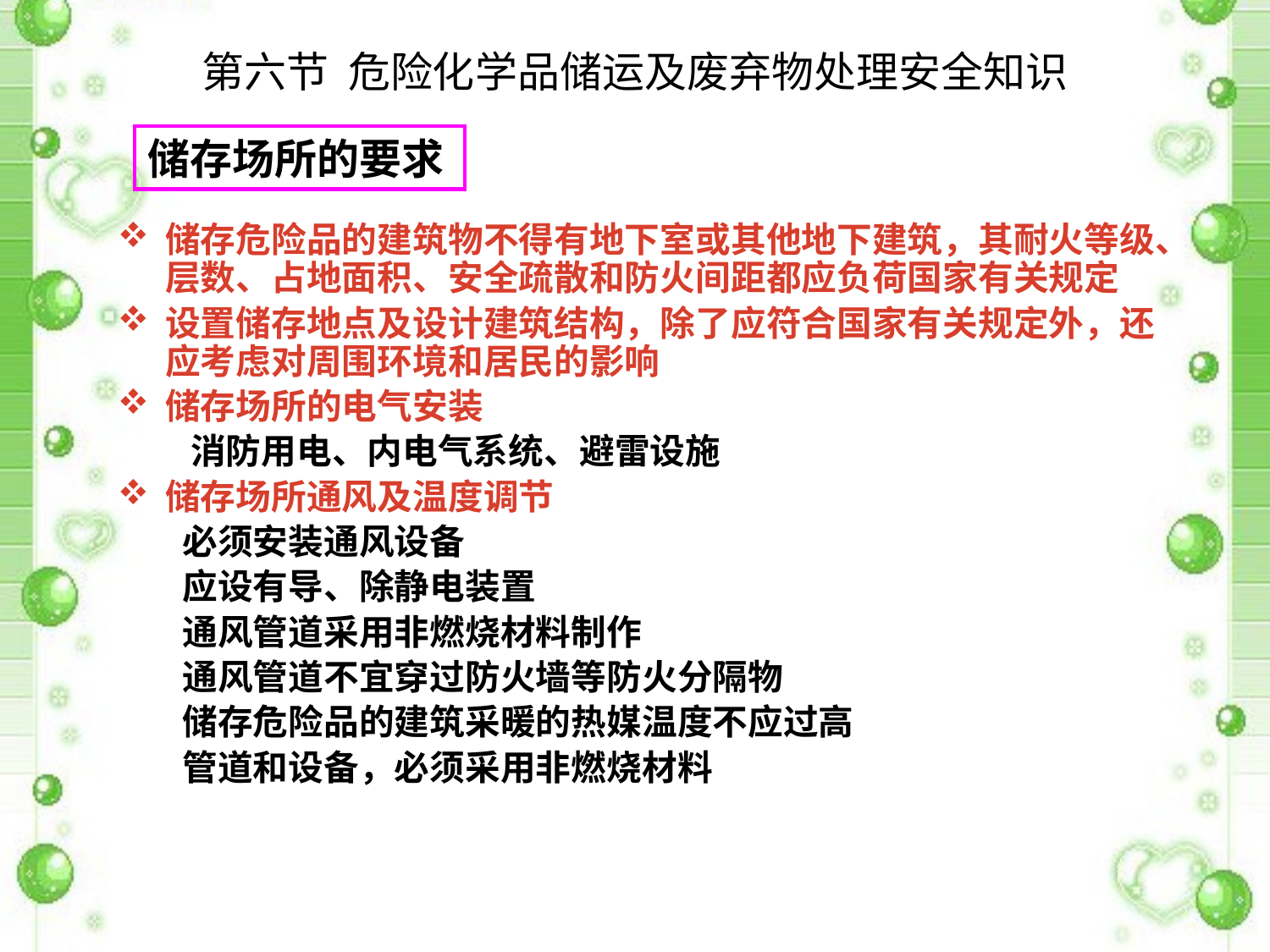

第六节  危险化学品储运及废弃物处理安全知识
储存场所的要求
储存危险品的建筑物不得有地下室或其他地下建筑，其耐火等级、层数、占地面积、安全疏散和防火间距都应负荷国家有关规定
设置储存地点及设计建筑结构，除了应符合国家有关规定外，还应考虑对周围环境和居民的影响
储存场所的电气安装
        消防用电、内电气系统、避雷设施
储存场所通风及温度调节
       必须安装通风设备
       应设有导、除静电装置
       通风管道采用非燃烧材料制作
       通风管道不宜穿过防火墙等防火分隔物
       储存危险品的建筑采暖的热媒温度不应过高
       管道和设备，必须采用非燃烧材料